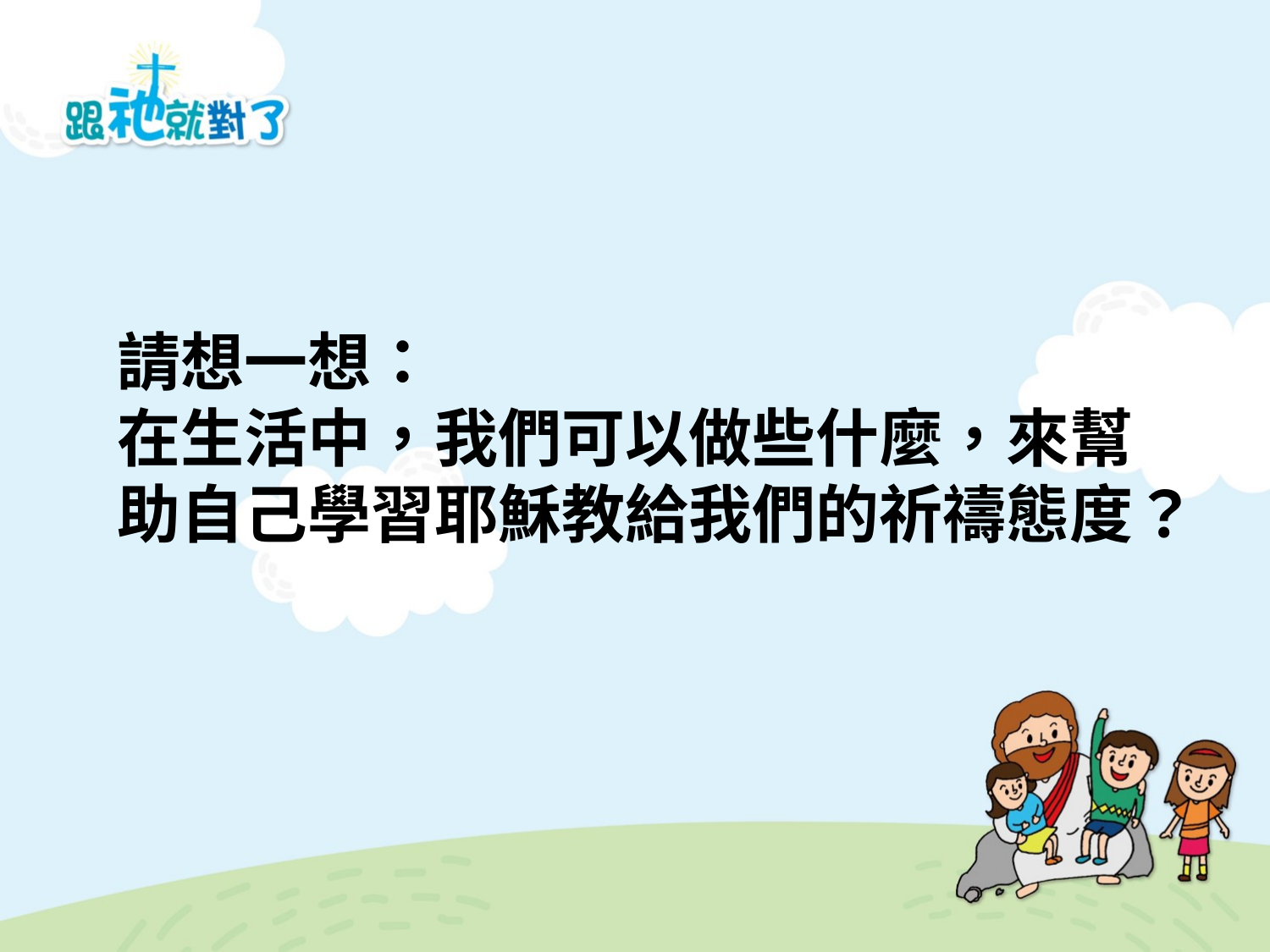

請想一想：
在生活中，我們可以做些什麼，來幫助自己學習耶穌教給我們的祈禱態度？